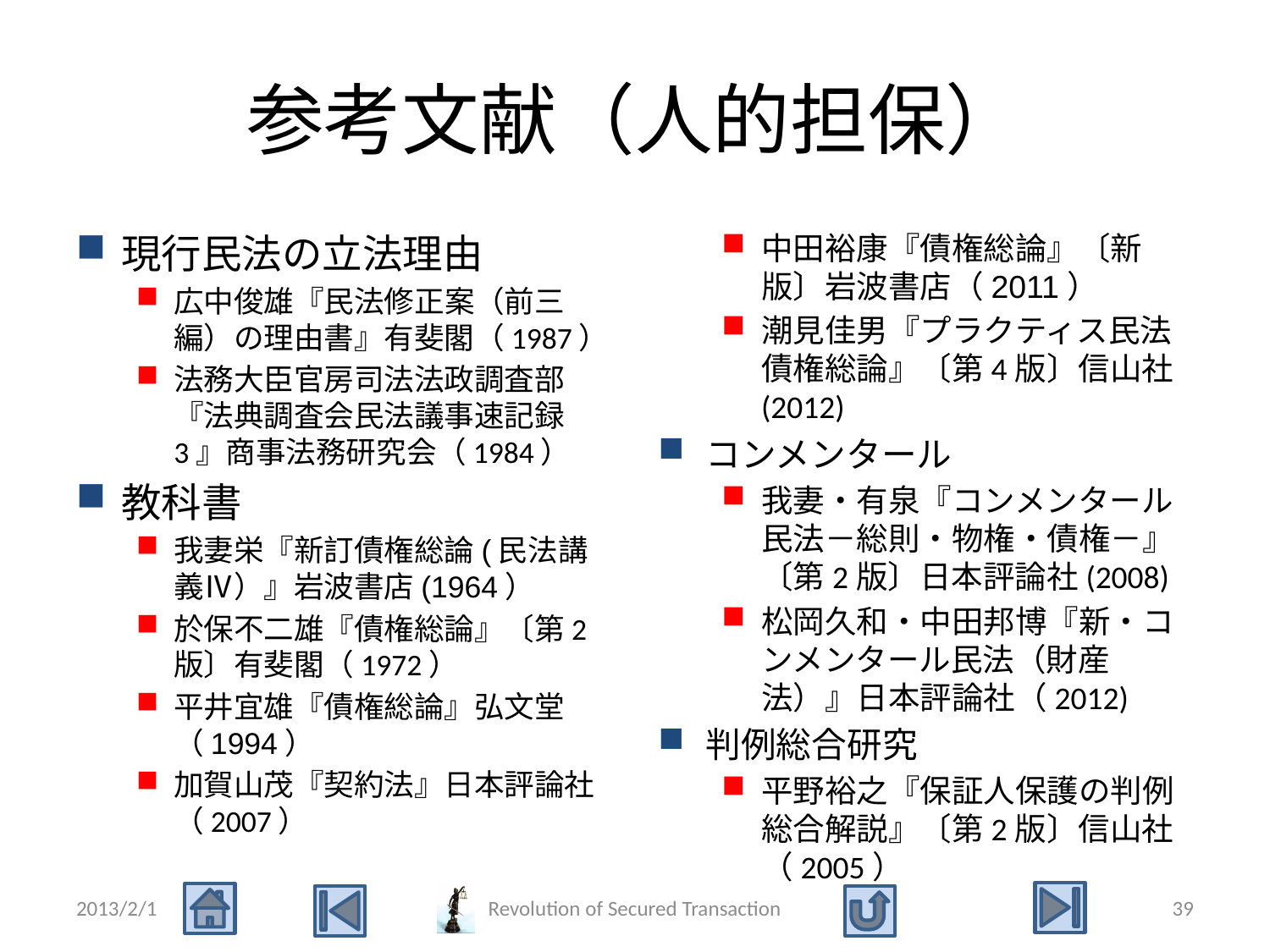

# 参考文献（人的担保）
現行民法の立法理由
広中俊雄『民法修正案（前三編）の理由書』有斐閣（1987）
法務大臣官房司法法政調査部『法典調査会民法議事速記録3』商事法務研究会（1984）
教科書
我妻栄『新訂債権総論(民法講義Ⅳ）』岩波書店(1964）
於保不二雄『債権総論』〔第2版〕有斐閣（1972）
平井宜雄『債権総論』弘文堂（1994）
加賀山茂『契約法』日本評論社（2007）
中田裕康『債権総論』〔新版〕岩波書店（2011）
潮見佳男『プラクティス民法 債権総論』〔第4版〕信山社(2012)
コンメンタール
我妻・有泉『コンメンタール民法－総則・物権・債権－』〔第2版〕日本評論社(2008)
松岡久和・中田邦博『新・コンメンタール民法（財産法）』日本評論社（2012)
判例総合研究
平野裕之『保証人保護の判例総合解説』〔第2版〕信山社（2005）

2013/2/1
Revolution of Secured Transaction
39